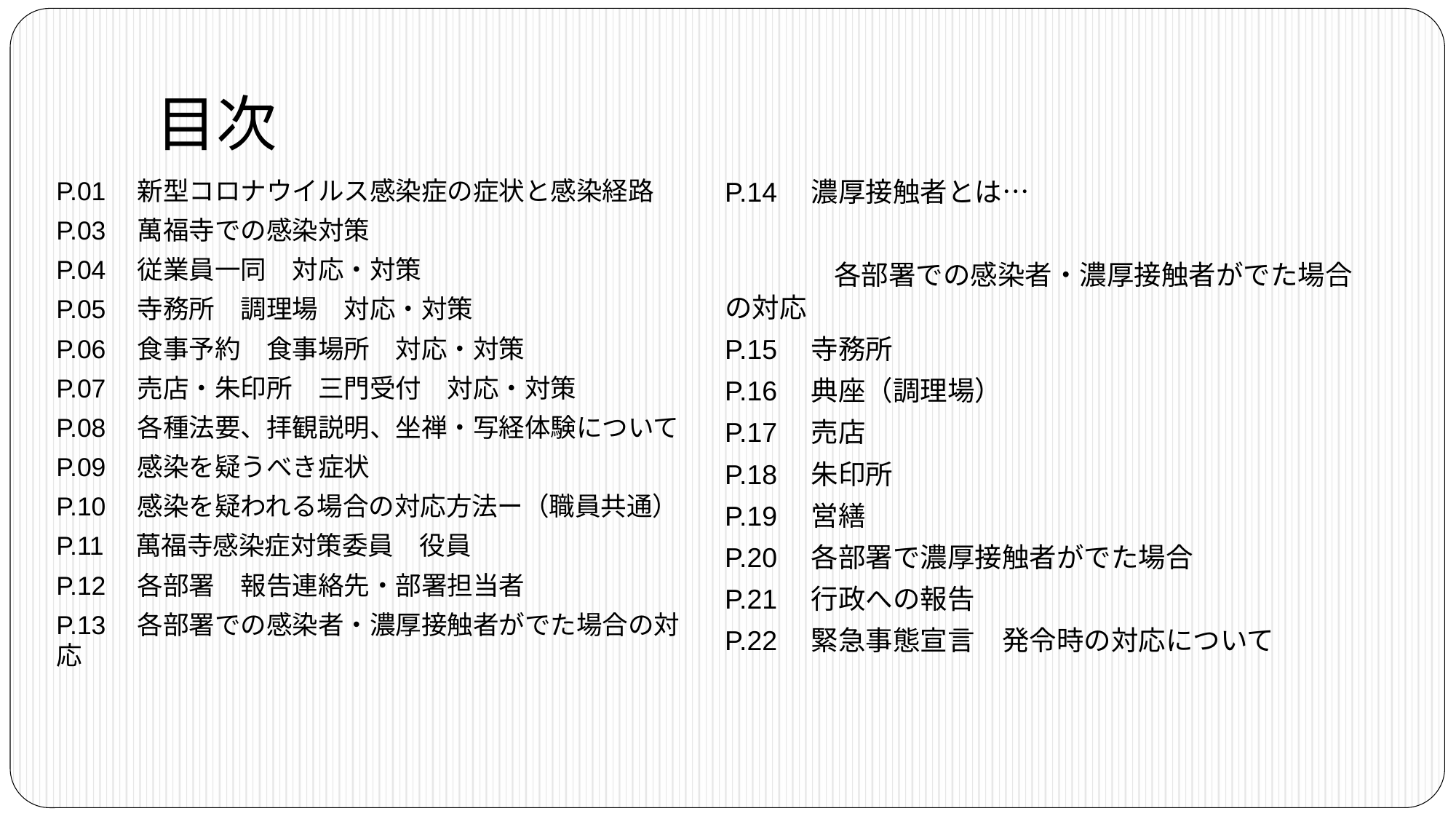

# 目次
P.01　新型コロナウイルス感染症の症状と感染経路
P.03　萬福寺での感染対策
P.04　従業員一同　対応・対策
P.05　寺務所　調理場　対応・対策
P.06　食事予約　食事場所　対応・対策
P.07　売店・朱印所　三門受付　対応・対策
P.08　各種法要、拝観説明、坐禅・写経体験について
P.09　感染を疑うべき症状
P.10　感染を疑われる場合の対応方法ー（職員共通）
P.11　萬福寺感染症対策委員　役員
P.12　各部署　報告連絡先・部署担当者
P.13　各部署での感染者・濃厚接触者がでた場合の対応
P.14　濃厚接触者とは…

　　　　各部署での感染者・濃厚接触者がでた場合の対応
P.15　寺務所
P.16　典座（調理場）
P.17　売店
P.18　朱印所
P.19　営繕
P.20　各部署で濃厚接触者がでた場合
P.21　行政への報告
P.22　緊急事態宣言　発令時の対応について